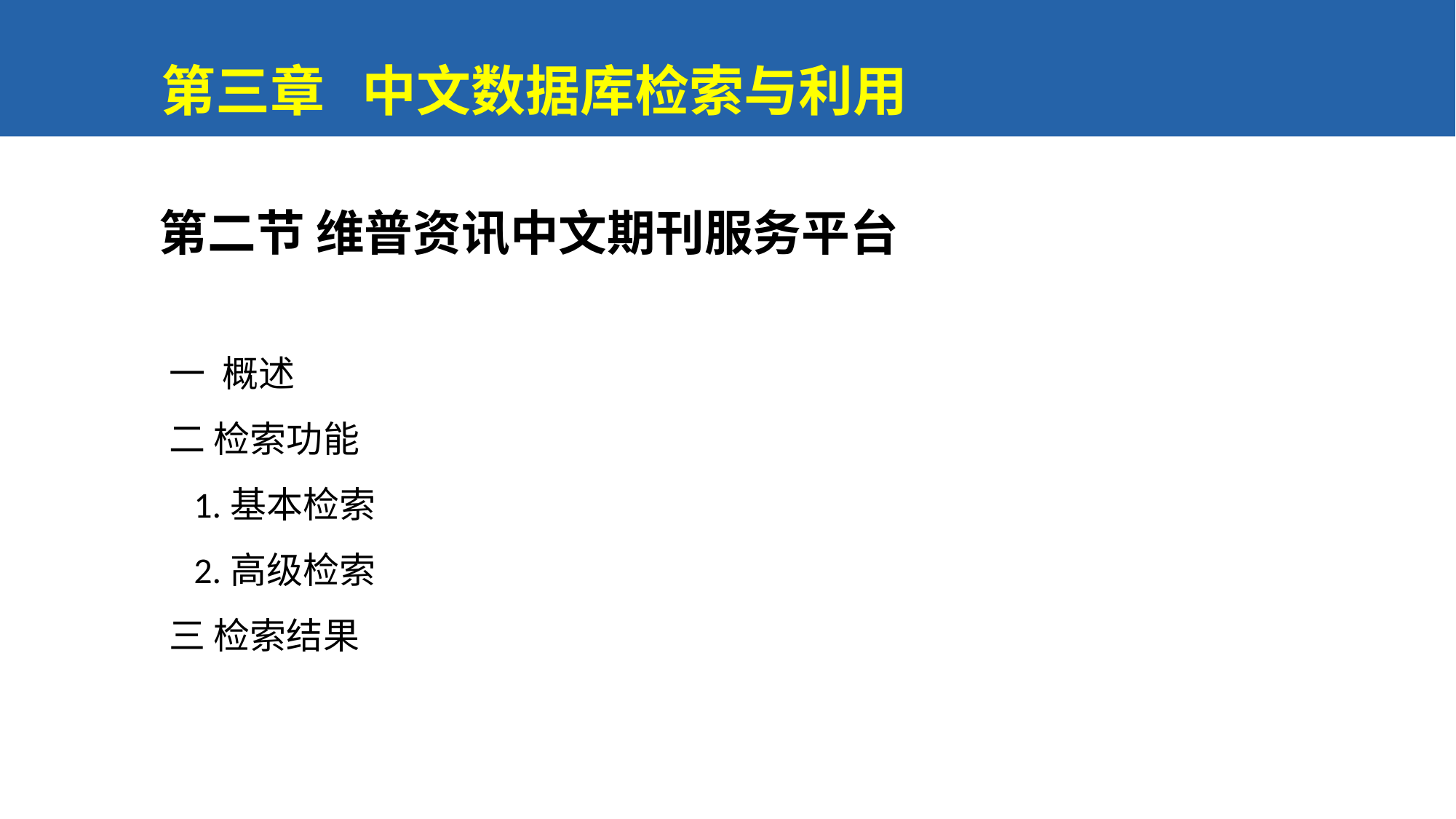

第三章   中文数据库检索与利用
第二节 维普资讯中文期刊服务平台
一  概述
二 检索功能
   1.基本检索
   2.高级检索
三 检索结果